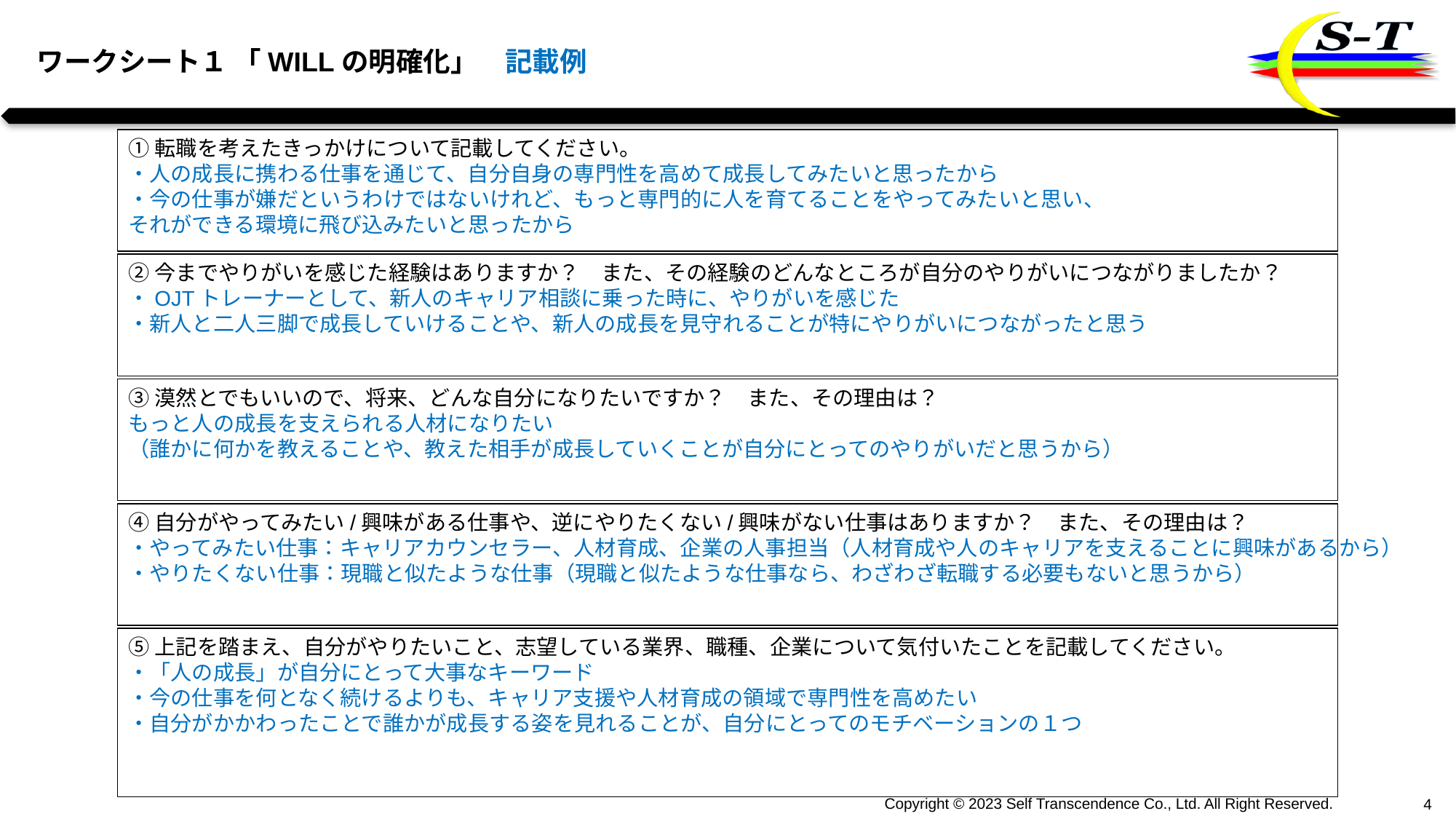

ワークシート１ 「WILLの明確化」　記載例
①転職を考えたきっかけについて記載してください。
・人の成長に携わる仕事を通じて、自分自身の専門性を高めて成長してみたいと思ったから
・今の仕事が嫌だというわけではないけれど、もっと専門的に人を育てることをやってみたいと思い、
それができる環境に飛び込みたいと思ったから

②今までやりがいを感じた経験はありますか？　また、その経験のどんなところが自分のやりがいにつながりましたか？
・OJTトレーナーとして、新人のキャリア相談に乗った時に、やりがいを感じた
・新人と二人三脚で成長していけることや、新人の成長を見守れることが特にやりがいにつながったと思う
③漠然とでもいいので、将来、どんな自分になりたいですか？　また、その理由は？
もっと人の成長を支えられる人材になりたい
（誰かに何かを教えることや、教えた相手が成長していくことが自分にとってのやりがいだと思うから）

④自分がやってみたい/興味がある仕事や、逆にやりたくない/興味がない仕事はありますか？　また、その理由は？
・やってみたい仕事：キャリアカウンセラー、人材育成、企業の人事担当（人材育成や人のキャリアを支えることに興味があるから）
・やりたくない仕事：現職と似たような仕事（現職と似たような仕事なら、わざわざ転職する必要もないと思うから）
⑤上記を踏まえ、自分がやりたいこと、志望している業界、職種、企業について気付いたことを記載してください。
・「人の成長」が自分にとって大事なキーワード
・今の仕事を何となく続けるよりも、キャリア支援や人材育成の領域で専門性を高めたい
・自分がかかわったことで誰かが成長する姿を見れることが、自分にとってのモチベーションの１つ
4
Copyright © 2023 Self Transcendence Co., Ltd. All Right Reserved.